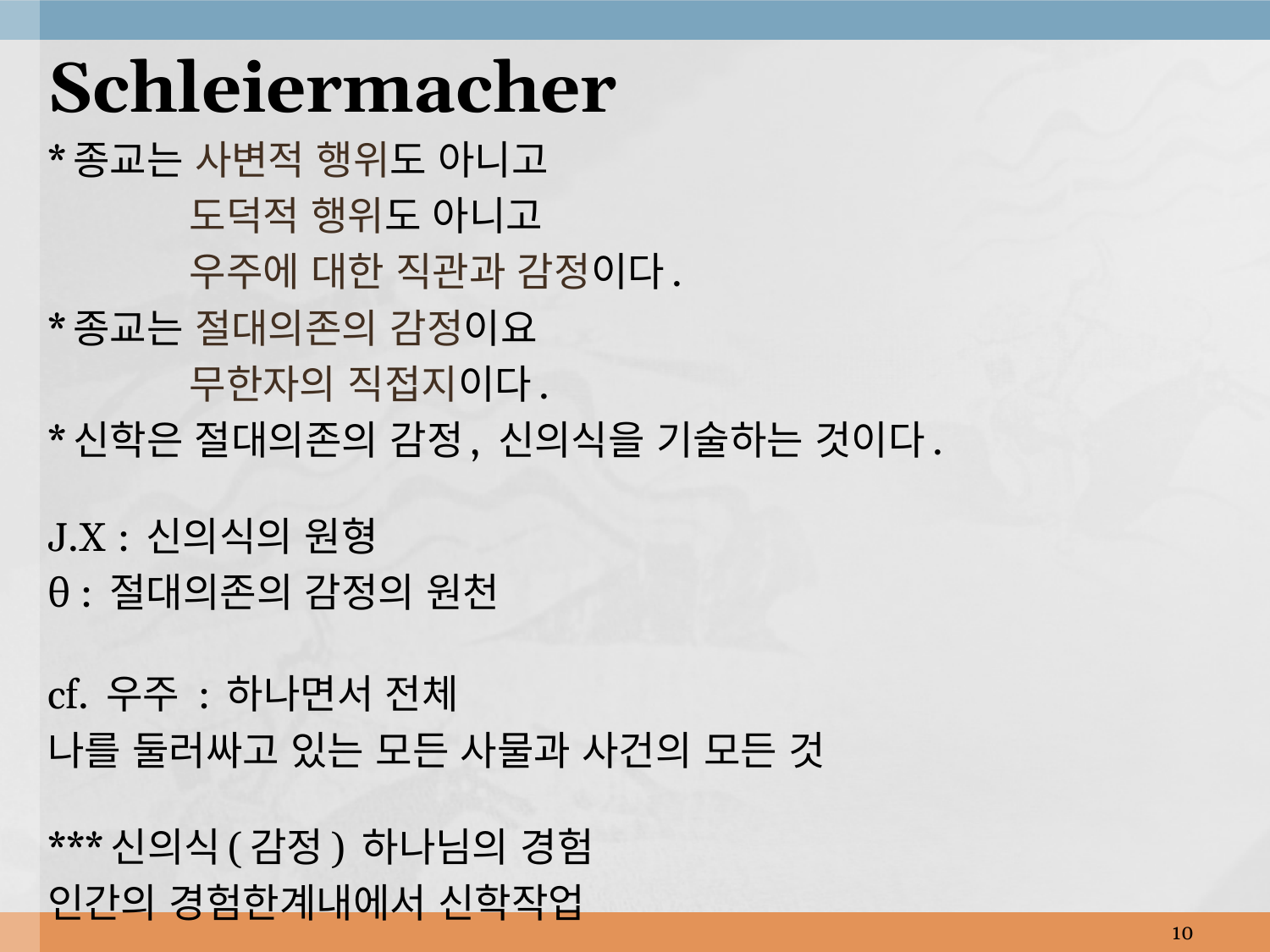

Schleiermacher
*종교는 사변적 행위도 아니고
 	    도덕적 행위도 아니고
	    우주에 대한 직관과 감정이다.
*종교는 절대의존의 감정이요
	    무한자의 직접지이다.
*신학은 절대의존의 감정, 신의식을 기술하는 것이다.

J.X : 신의식의 원형
θ : 절대의존의 감정의 원천

cf. 우주 : 하나면서 전체
나를 둘러싸고 있는 모든 사물과 사건의 모든 것

***신의식(감정) 하나님의 경험
인간의 경험한계내에서 신학작업

10